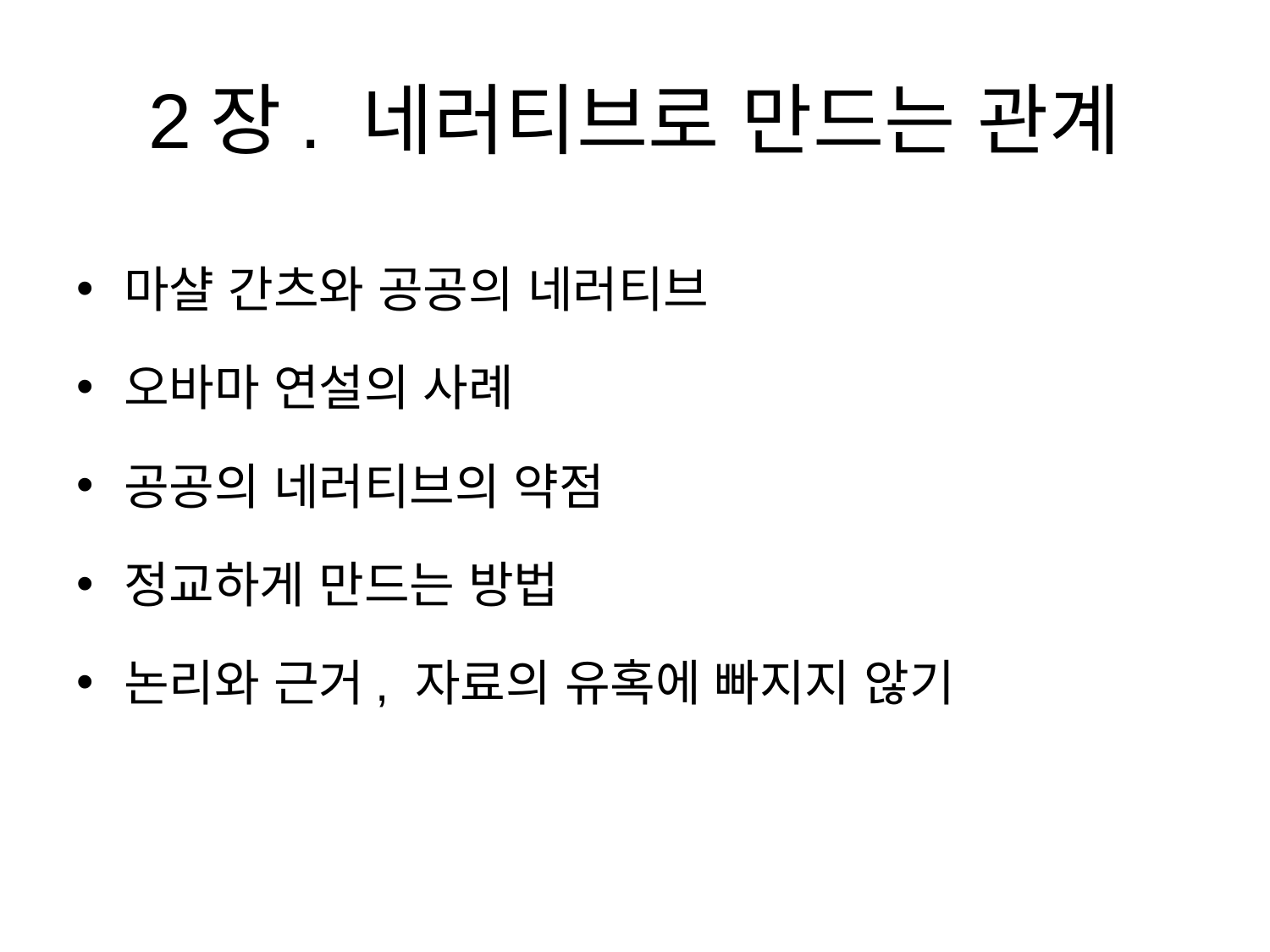

# 2장. 네러티브로 만드는 관계
마샬 간츠와 공공의 네러티브
오바마 연설의 사례
공공의 네러티브의 약점
정교하게 만드는 방법
논리와 근거, 자료의 유혹에 빠지지 않기